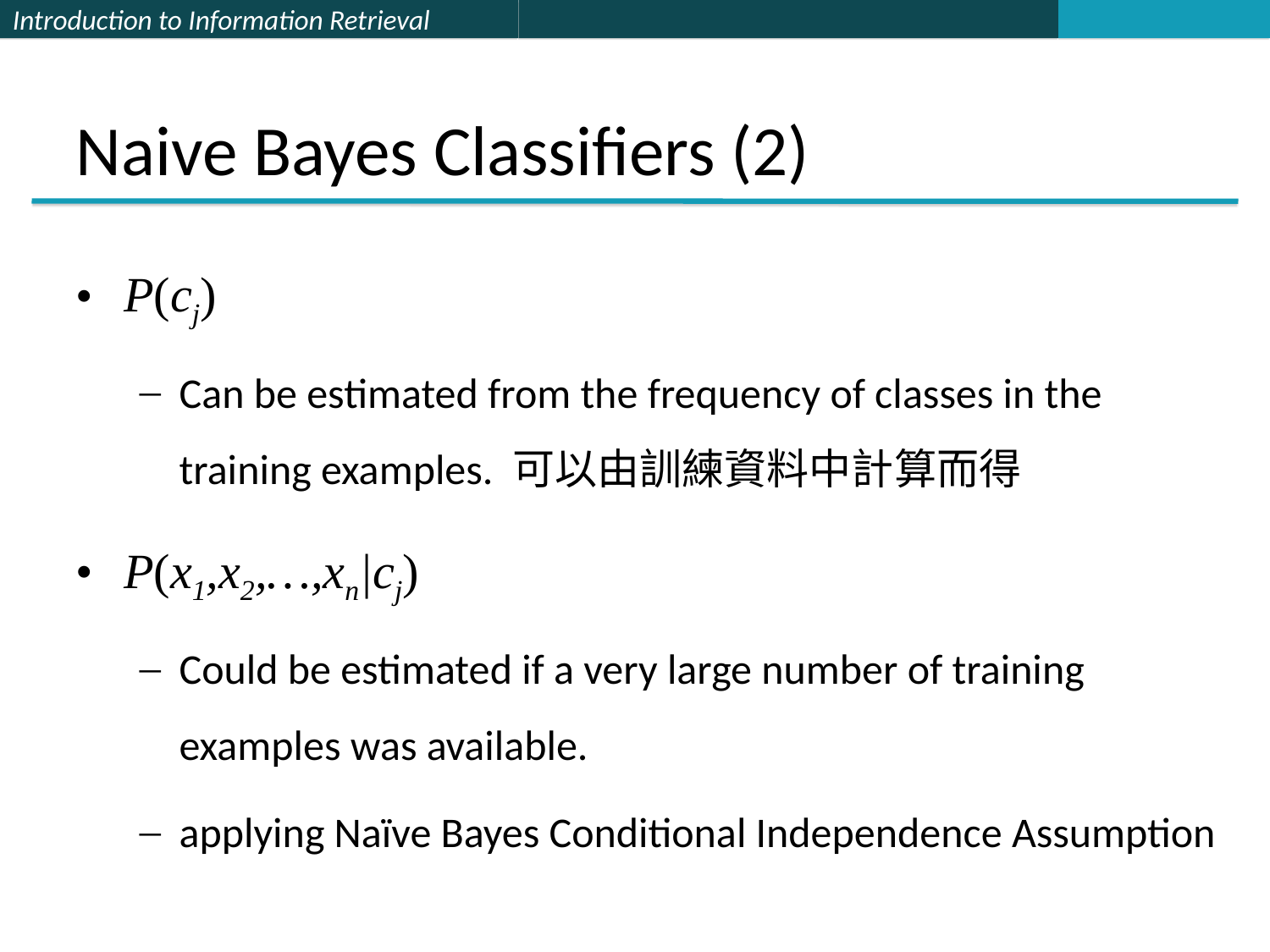

# Naive Bayes Classifiers (2)
P(cj)
Can be estimated from the frequency of classes in the training examples. 可以由訓練資料中計算而得
P(x1,x2,…,xn|cj)
Could be estimated if a very large number of training examples was available.
applying Naïve Bayes Conditional Independence Assumption